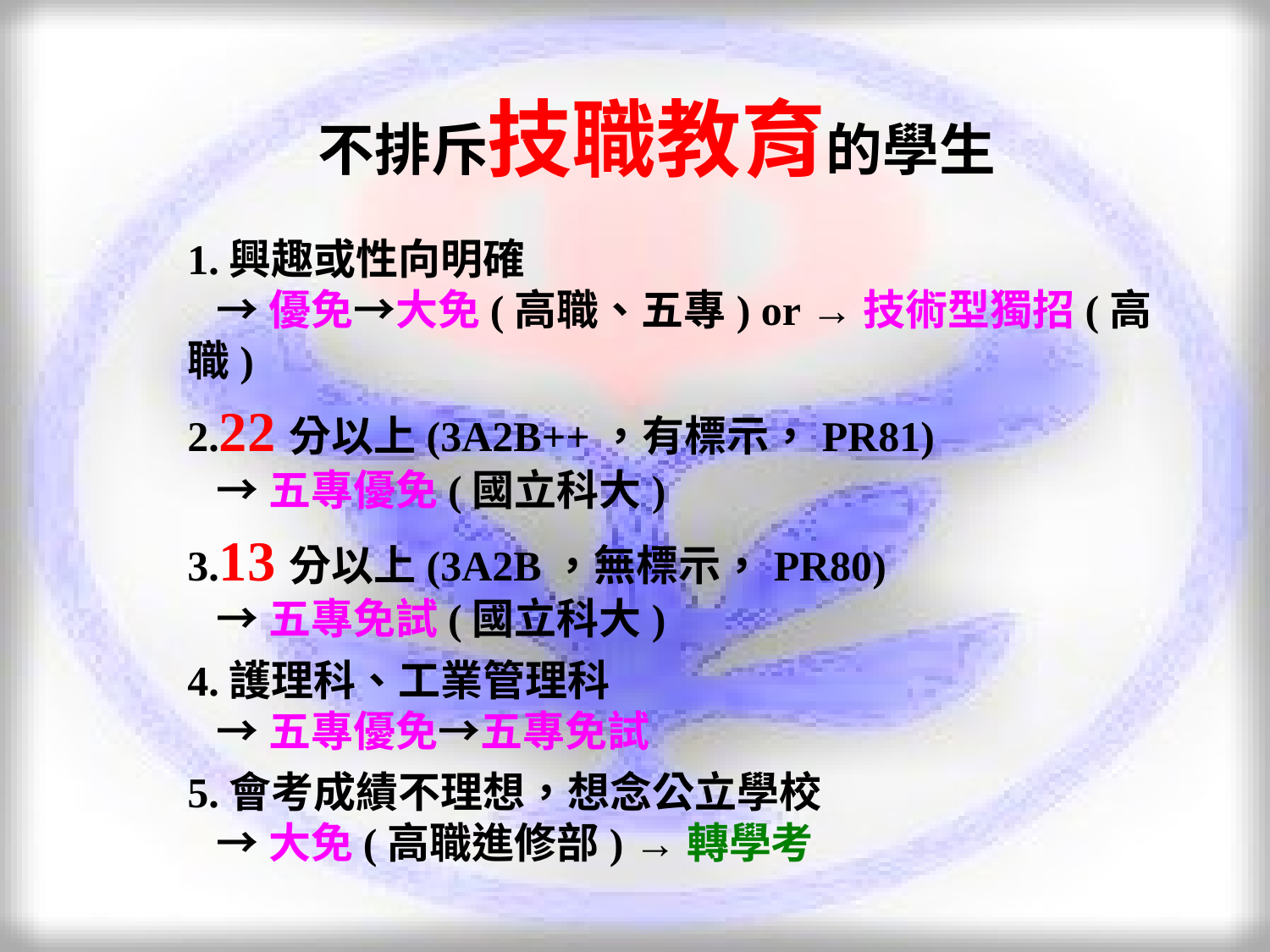

不排斥技職教育的學生
1.興趣或性向明確
   →優免→大免(高職、五專) or →技術型獨招(高職)
2.22分以上(3A2B++，有標示，PR81)
   →五專優免(國立科大)
3.13分以上(3A2B，無標示，PR80)
   →五專免試(國立科大)
4.護理科、工業管理科
   →五專優免→五專免試
5.會考成績不理想，想念公立學校
   →大免(高職進修部) →轉學考